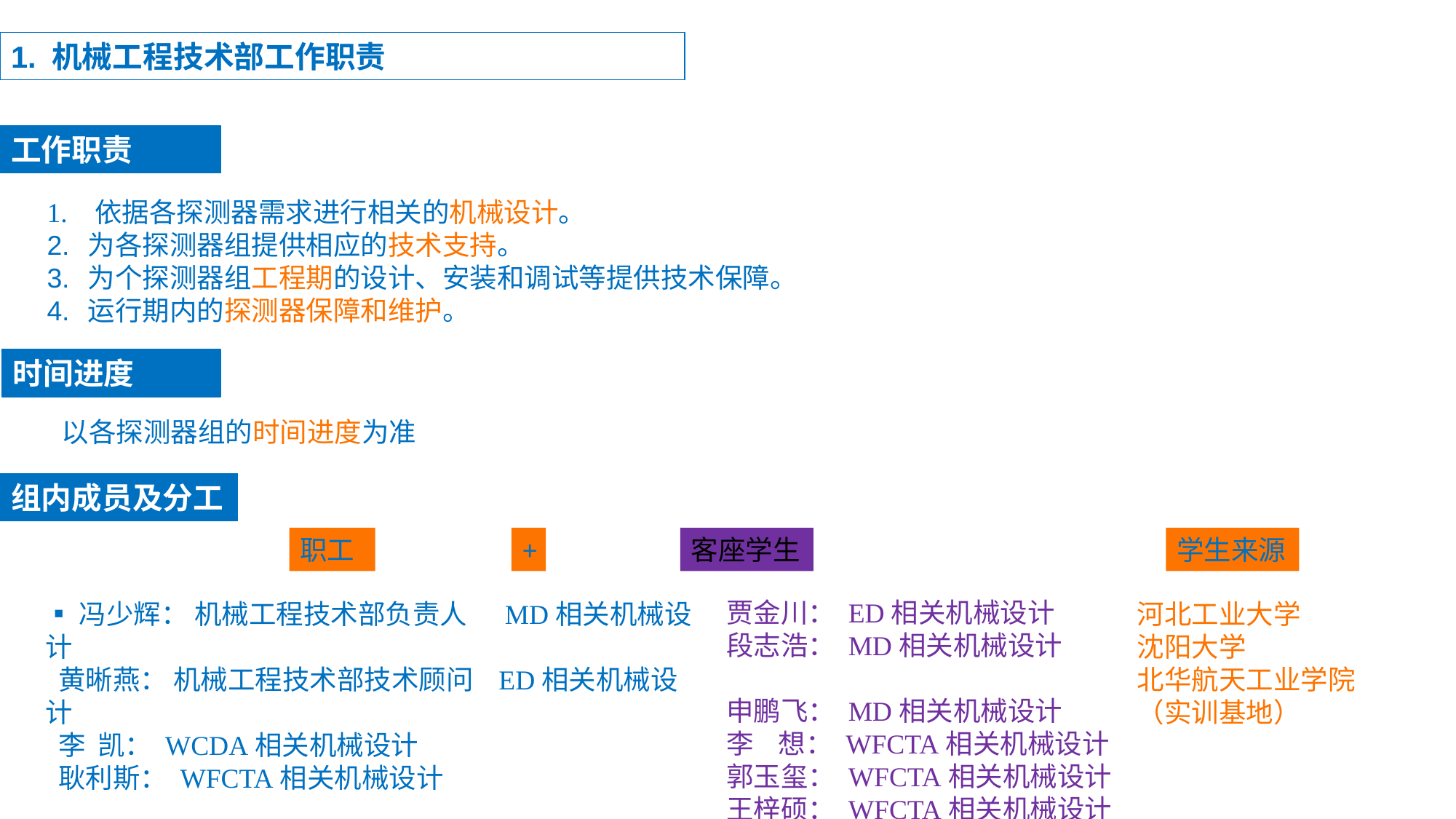

1. 机械工程技术部工作职责
工作职责
1.   依据各探测器需求进行相关的机械设计。
为各探测器组提供相应的技术支持。
为个探测器组工程期的设计、安装和调试等提供技术保障。
运行期内的探测器保障和维护。
时间进度
 以各探测器组的时间进度为准
组内成员及分工
职工
+
客座学生
学生来源
贾金川： ED相关机械设计
段志浩： MD相关机械设计
申鹏飞： MD相关机械设计
李    想： WFCTA相关机械设计
郭玉玺： WFCTA相关机械设计
王梓硕： WFCTA相关机械设计
▪冯少辉： 机械工程技术部负责人     MD相关机械设计
 黄晰燕： 机械工程技术部技术顾问   ED相关机械设计
 李  凯： WCDA相关机械设计
 耿利斯： WFCTA相关机械设计
河北工业大学
沈阳大学
北华航天工业学院
（实训基地）